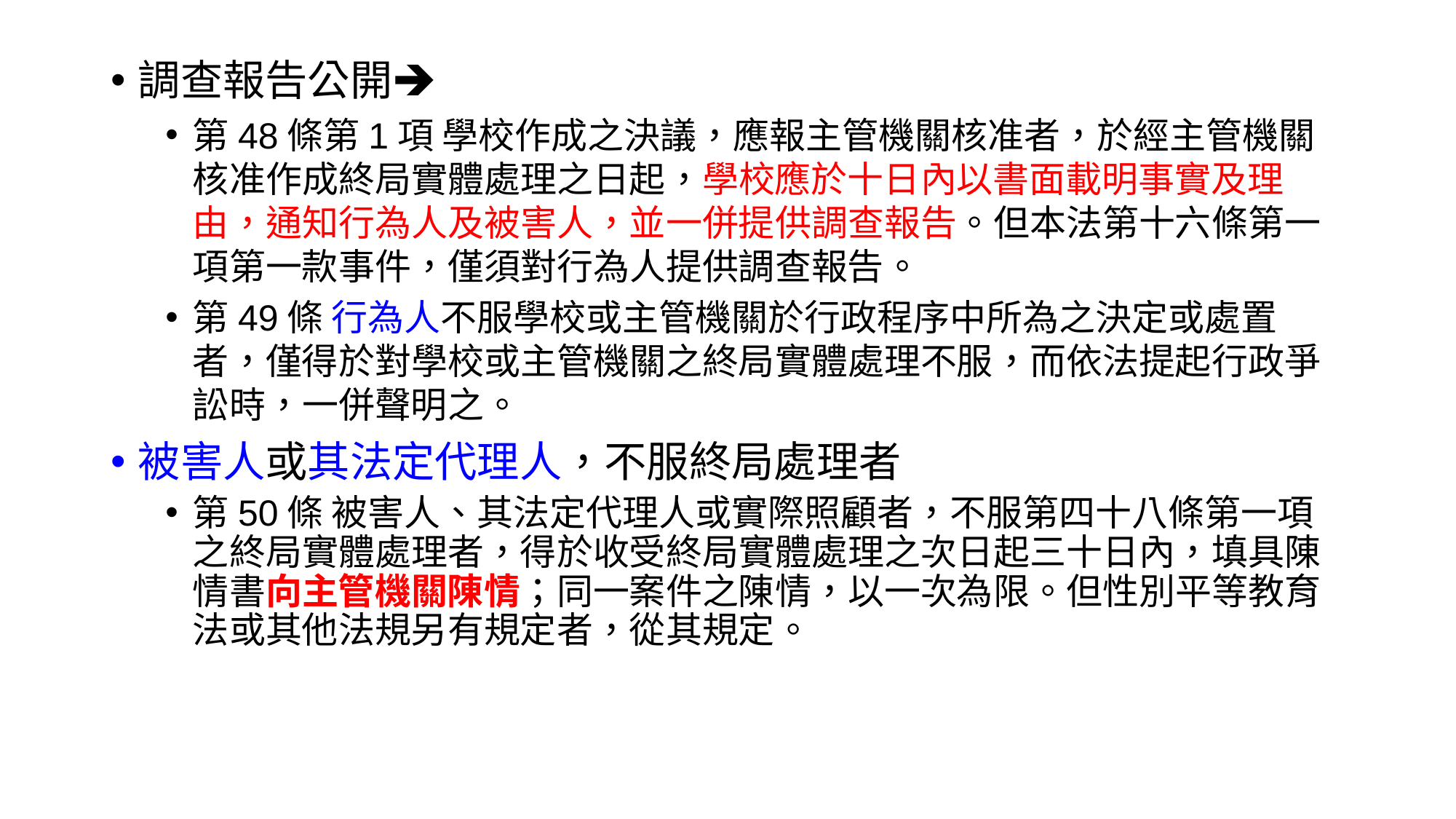

調查報告公開🡺
第48條第1項 學校作成之決議，應報主管機關核准者，於經主管機關核准作成終局實體處理之日起，學校應於十日內以書面載明事實及理由，通知行為人及被害人，並一併提供調查報告。但本法第十六條第一項第一款事件，僅須對行為人提供調查報告。
第49條 行為人不服學校或主管機關於行政程序中所為之決定或處置者，僅得於對學校或主管機關之終局實體處理不服，而依法提起行政爭訟時，一併聲明之。
被害人或其法定代理人，不服終局處理者
第50條 被害人、其法定代理人或實際照顧者，不服第四十八條第一項之終局實體處理者，得於收受終局實體處理之次日起三十日內，填具陳情書向主管機關陳情；同一案件之陳情，以一次為限。但性別平等教育法或其他法規另有規定者，從其規定。